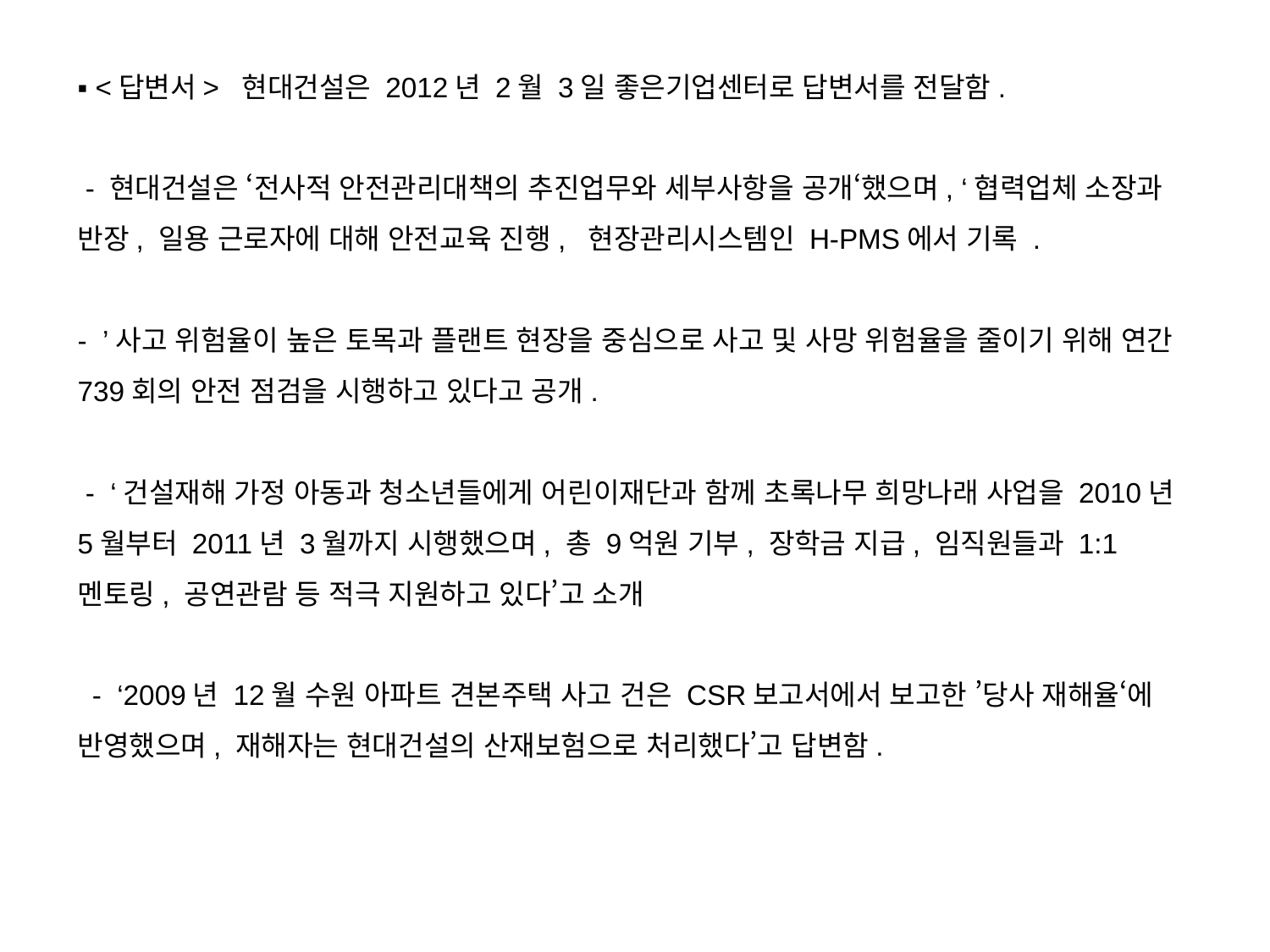

# ▪ <답변서>  현대건설은 2012년 2월 3일 좋은기업센터로 답변서를 전달함. - 현대건설은 ‘전사적 안전관리대책의 추진업무와 세부사항을 공개‘했으며, ‘협력업체 소장과 반장, 일용 근로자에 대해 안전교육 진행,  현장관리시스템인 H-PMS에서 기록 . -  ’사고 위험율이 높은 토목과 플랜트 현장을 중심으로 사고 및 사망 위험율을 줄이기 위해 연간 739회의 안전 점검을 시행하고 있다고 공개. -  ‘건설재해 가정 아동과 청소년들에게 어린이재단과 함께 초록나무 희망나래 사업을 2010년 5월부터 2011년 3월까지 시행했으며, 총 9억원 기부, 장학금 지급, 임직원들과 1:1 멘토링, 공연관람 등 적극 지원하고 있다’고 소개 -  ‘2009년 12월 수원 아파트 견본주택 사고 건은 CSR보고서에서 보고한 ’당사 재해율‘에 반영했으며, 재해자는 현대건설의 산재보험으로 처리했다’고 답변함.